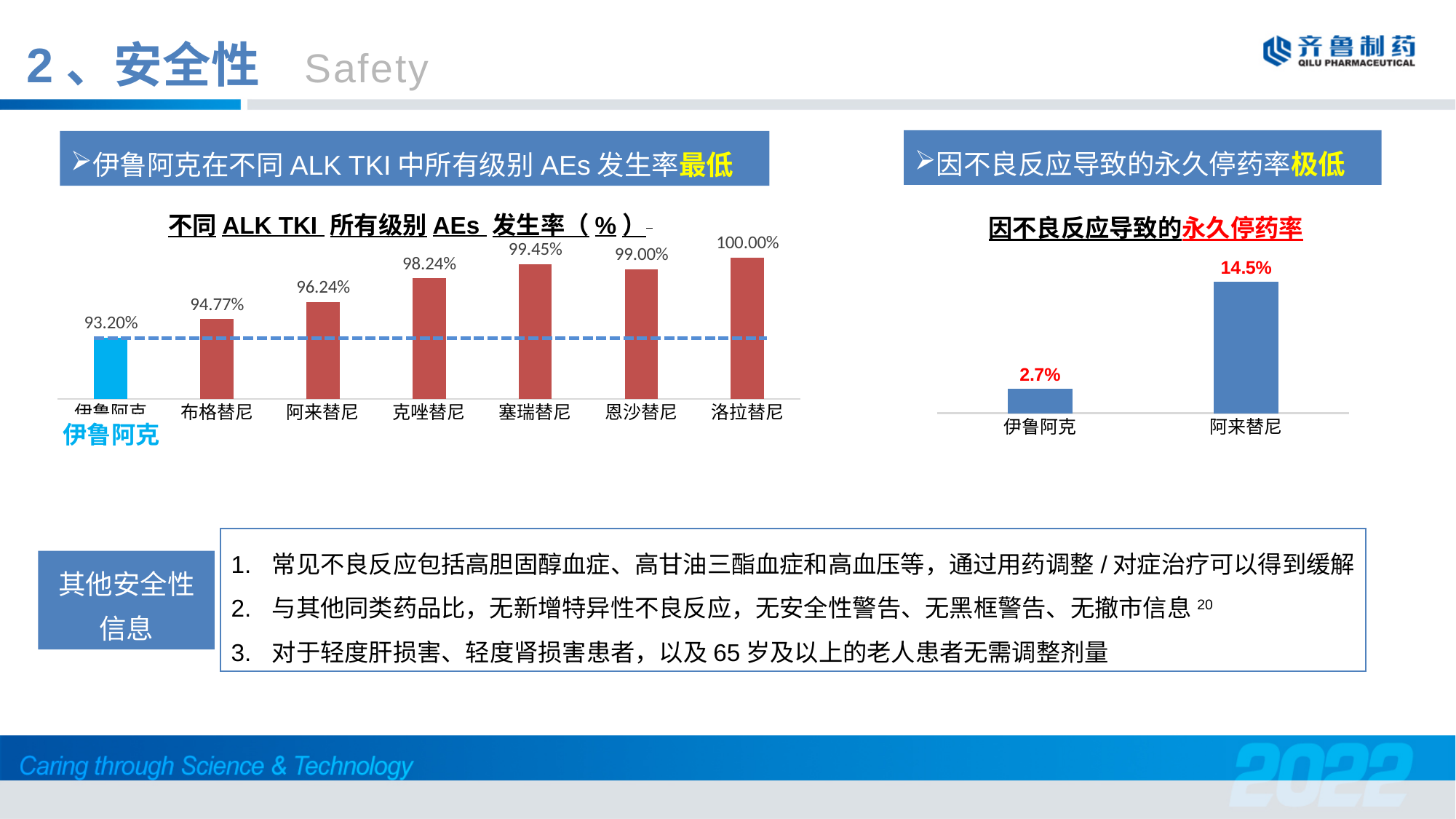

2、安全性   Safety
因不良反应导致的永久停药率极低
伊鲁阿克在不同ALK TKI中所有级别AEs发生率最低

### Chart

| Category |  |
|---|---|
| 伊鲁阿克 | 0.932 |
| 布格替尼 | 0.9477 |
| 阿来替尼 | 0.9624 |
| 克唑替尼 | 0.9824 |
| 塞瑞替尼 | 0.9945 |
| 恩沙替尼 | 0.99 |
| 洛拉替尼 | 1.0 |
不同ALK TKI 所有级别AEs 发生率（%）

伊鲁阿克

### Chart

| Category |  |
|---|---|
| 伊鲁阿克 | 0.027 |
| 阿来替尼 | 0.145 |
因不良反应导致的永久停药率
常见不良反应包括高胆固醇血症、高甘油三酯血症和高血压等，通过用药调整/对症治疗可以得到缓解
与其他同类药品比，无新增特异性不良反应，无安全性警告、无黑框警告、无撤市信息20
对于轻度肝损害、轻度肾损害患者，以及65岁及以上的老人患者无需调整剂量
其他安全性信息